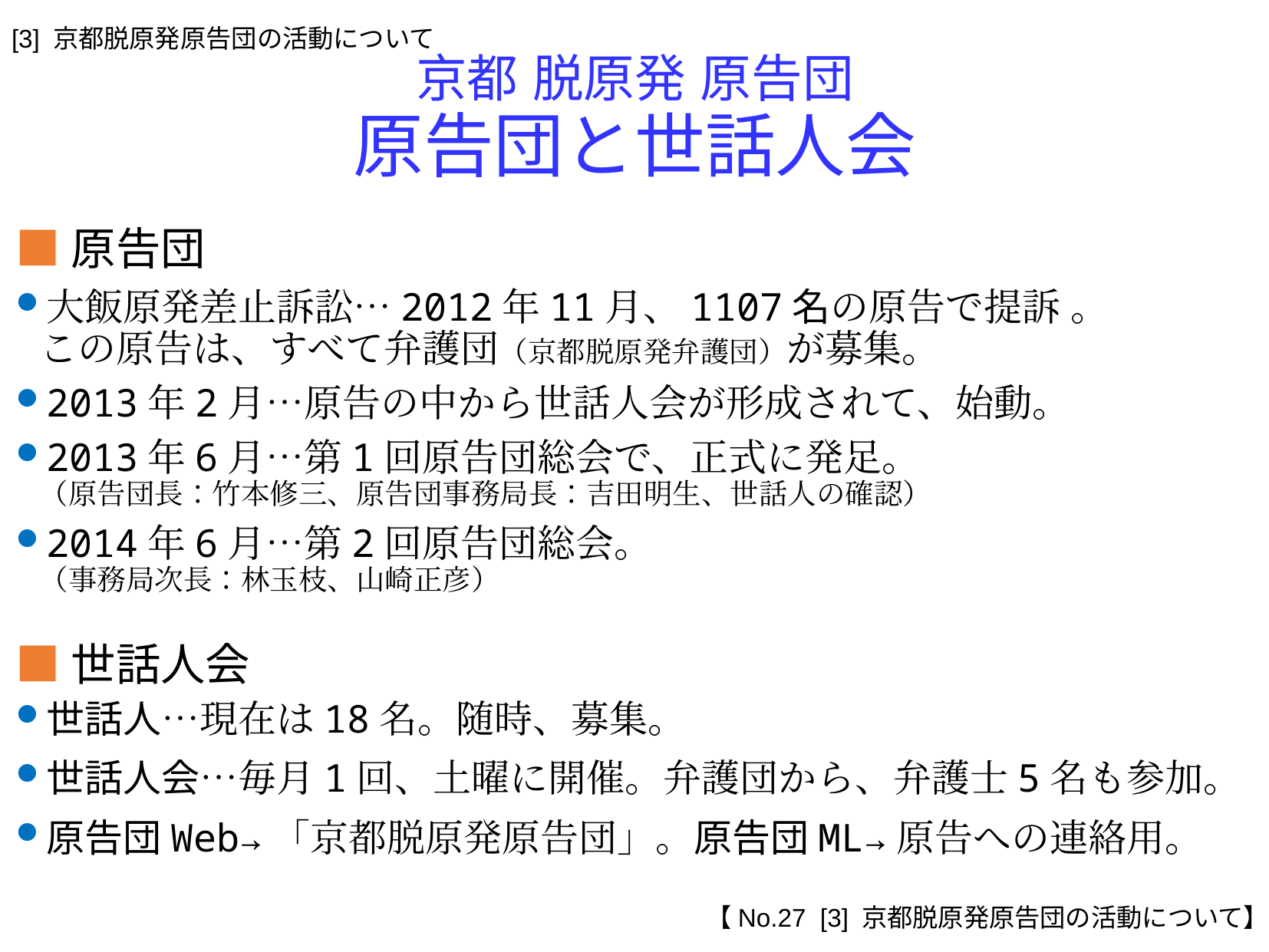

[3] 京都脱原発原告団の活動について
京都 脱原発 原告団
原告団と世話人会
■原告団
大飯原発差止訴訟…2012年11月、1107名の原告で提訴 。
この原告は、すべて弁護団（京都脱原発弁護団）が募集。
2013年2月…原告の中から世話人会が形成されて、始動。
2013年6月…第1回原告団総会で、正式に発足。
（原告団長：竹本修三、原告団事務局長：吉田明生、世話人の確認）
2014年6月…第2回原告団総会。
（事務局次長：林玉枝、山崎正彦）
■世話人会
世話人…現在は18名。随時、募集。
世話人会…毎月1回、土曜に開催。弁護団から、弁護士5名も参加。
原告団Web→「京都脱原発原告団」。原告団ML→原告への連絡用。

【No.27  [3] 京都脱原発原告団の活動について】